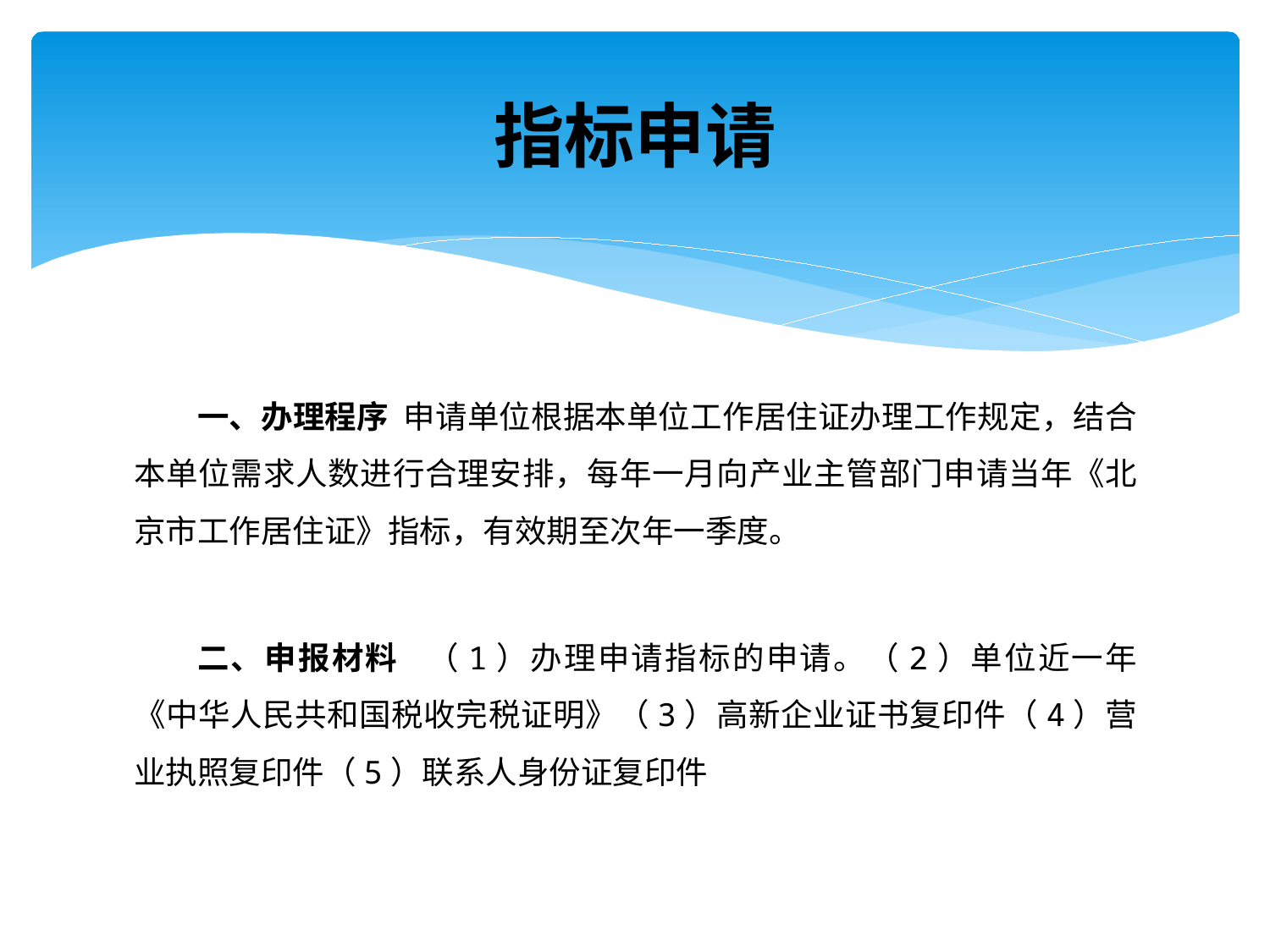

# 指标申请
一、办理程序  申请单位根据本单位工作居住证办理工作规定，结合本单位需求人数进行合理安排，每年一月向产业主管部门申请当年《北京市工作居住证》指标，有效期至次年一季度。

二、申报材料   （1）办理申请指标的申请。（2）单位近一年《中华人民共和国税收完税证明》（3）高新企业证书复印件（4）营业执照复印件（5）联系人身份证复印件